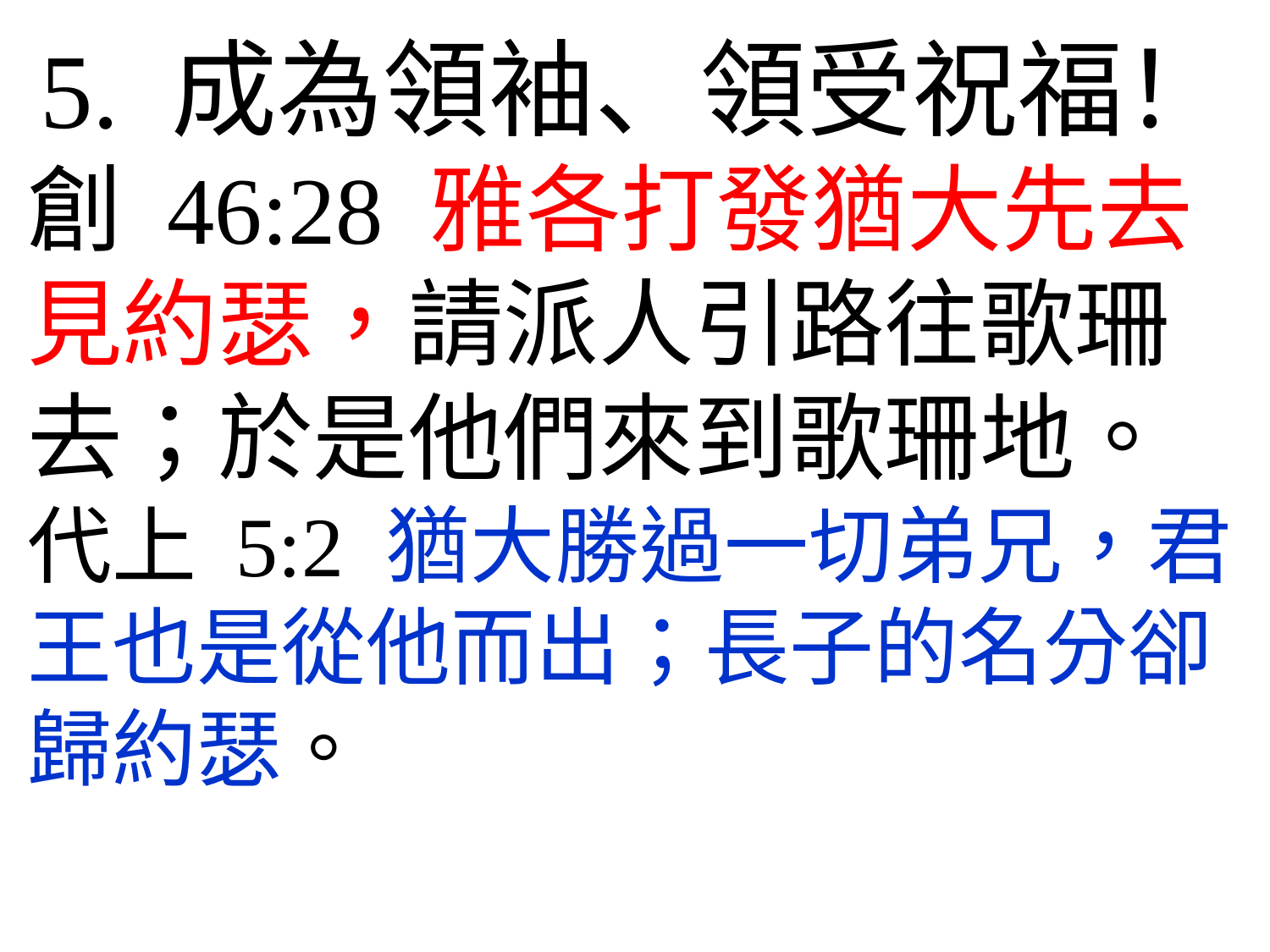

5. 成為領袖、領受祝福！
創 46:28 雅各打發猶大先去見約瑟，請派人引路往歌珊去；於是他們來到歌珊地。
代上 5:2 猶大勝過一切弟兄，君王也是從他而出；長子的名分卻歸約瑟。